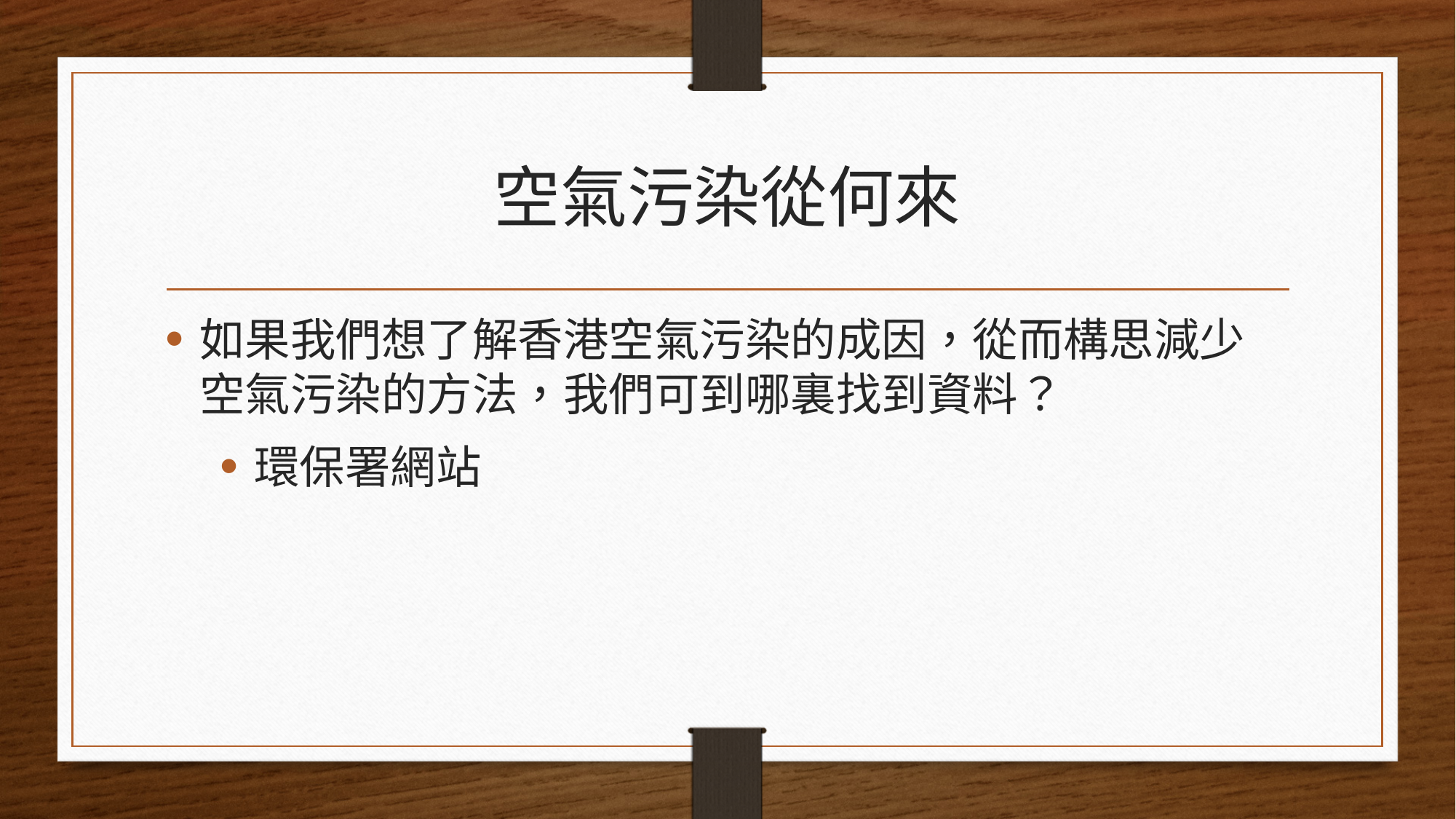

# 空氣污染從何來
如果我們想了解香港空氣污染的成因，從而構思減少空氣污染的方法，我們可到哪裏找到資料？
環保署網站